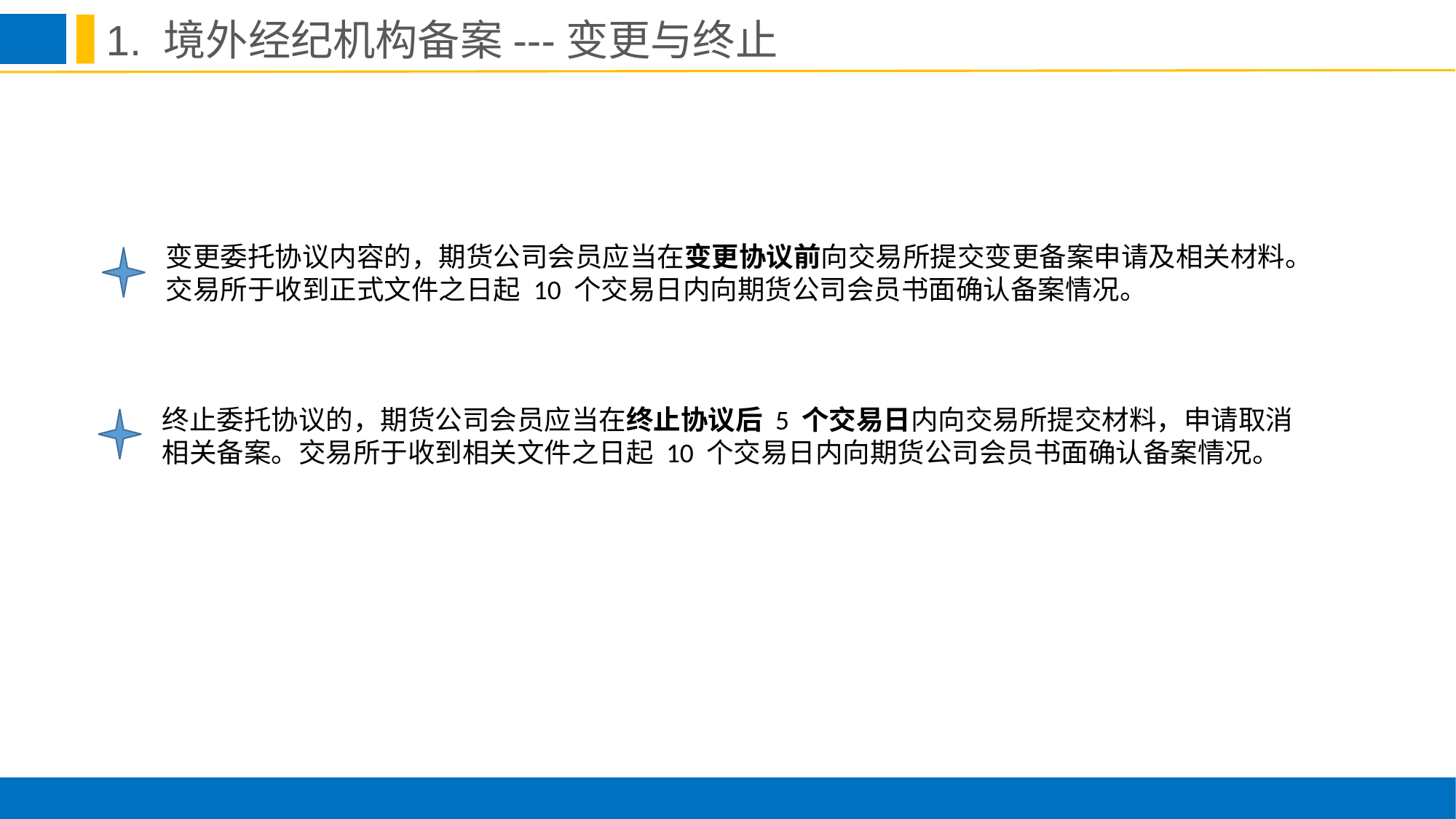

1. 境外经纪机构备案---变更与终止

变更委托协议内容的，期货公司会员应当在变更协议前向交易所提交变更备案申请及相关材料。交易所于收到正式文件之日起 10 个交易日内向期货公司会员书面确认备案情况。

终止委托协议的，期货公司会员应当在终止协议后 5 个交易日内向交易所提交材料，申请取消相关备案。交易所于收到相关文件之日起 10 个交易日内向期货公司会员书面确认备案情况。